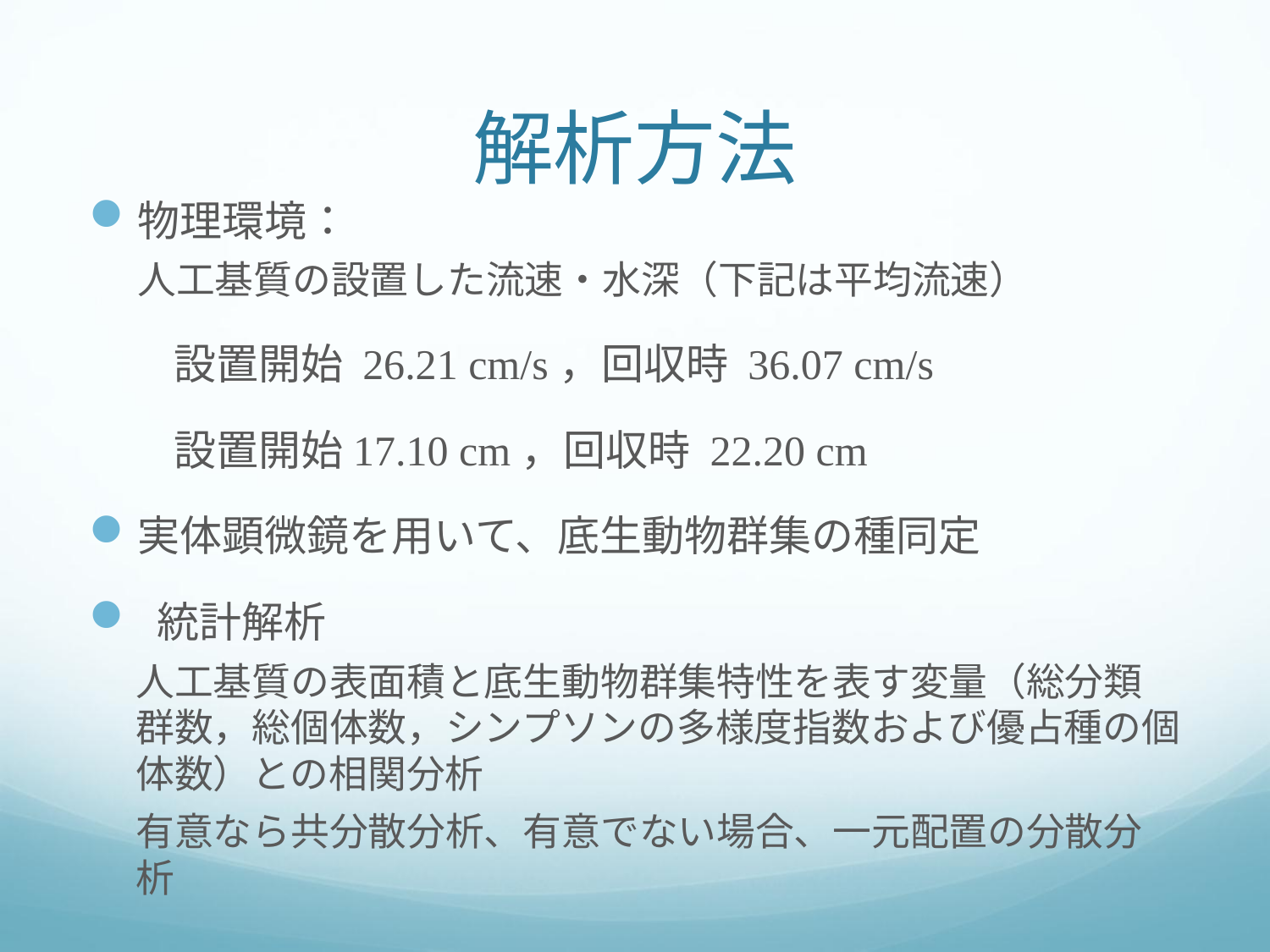

# 解析方法
物理環境：
人工基質の設置した流速・水深（下記は平均流速）
　　設置開始 26.21 cm/s，回収時 36.07 cm/s
　　設置開始17.10 cm，回収時 22.20 cm
実体顕微鏡を用いて、底生動物群集の種同定
 統計解析
人工基質の表面積と底生動物群集特性を表す変量（総分類群数，総個体数，シンプソンの多様度指数および優占種の個体数）との相関分析
有意なら共分散分析、有意でない場合、一元配置の分散分析